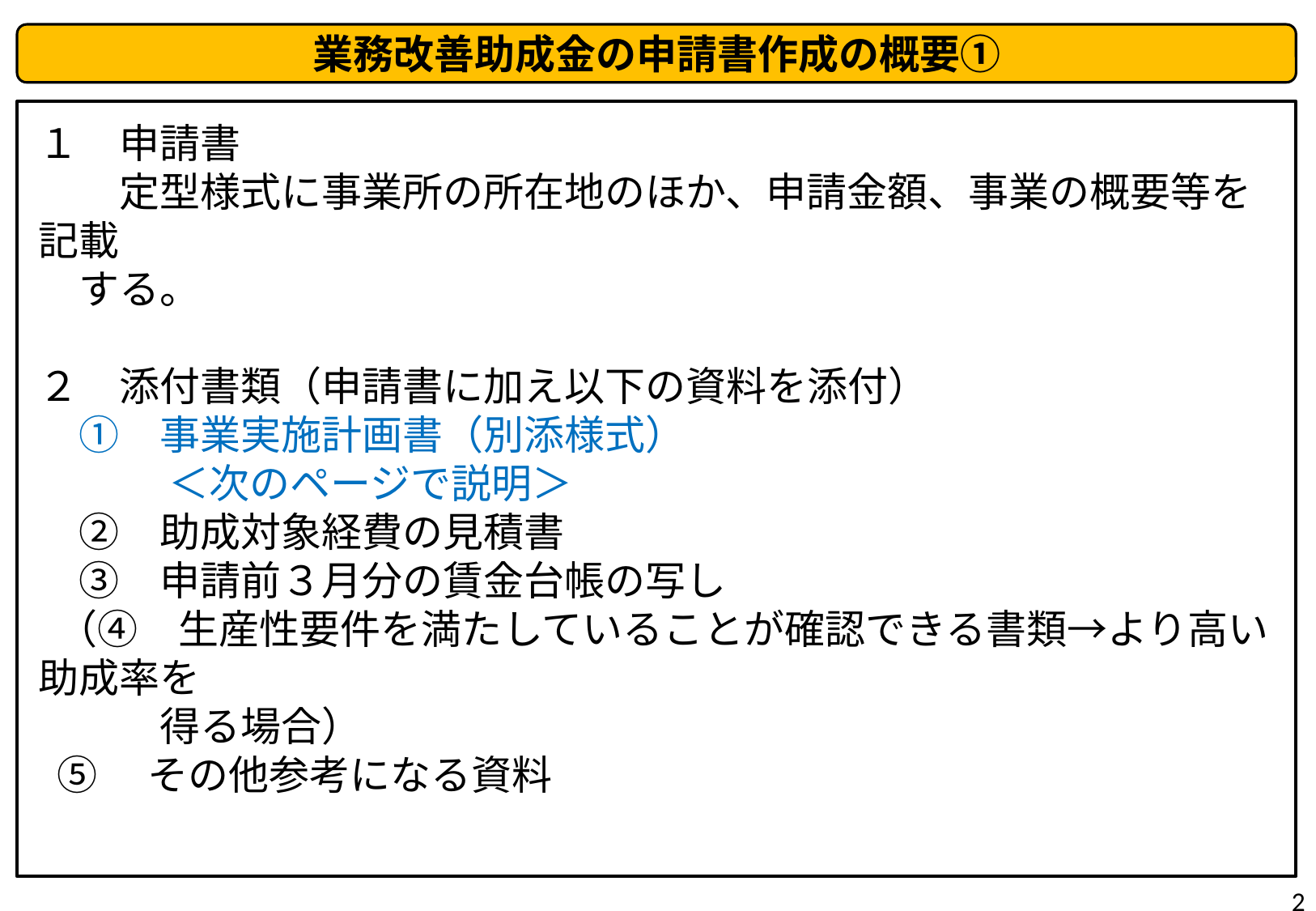

業務改善助成金の申請書作成の概要①

１　申請書
　　定型様式に事業所の所在地のほか、申請金額、事業の概要等を記載
　する。

２　添付書類（申請書に加え以下の資料を添付）
　①　事業実施計画書（別添様式）
　　　 ＜次のページで説明＞
　②　助成対象経費の見積書
　③　申請前３月分の賃金台帳の写し
 （④　生産性要件を満たしていることが確認できる書類→より高い助成率を
　　　得る場合）
  ⑤　その他参考になる資料

2